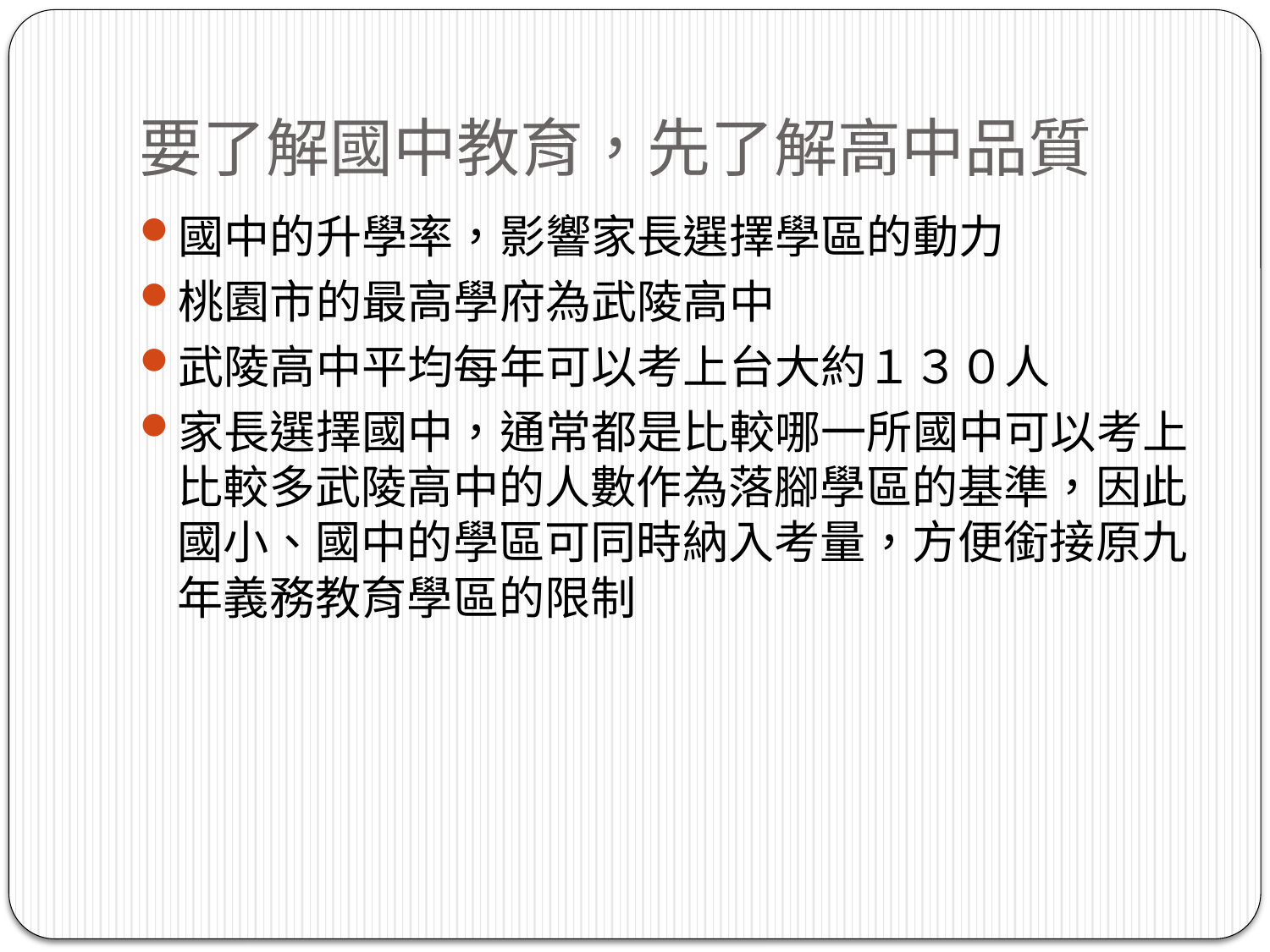

# 要了解國中教育，先了解高中品質
國中的升學率，影響家長選擇學區的動力
桃園市的最高學府為武陵高中
武陵高中平均每年可以考上台大約１３０人
家長選擇國中，通常都是比較哪一所國中可以考上比較多武陵高中的人數作為落腳學區的基準，因此國小、國中的學區可同時納入考量，方便銜接原九年義務教育學區的限制